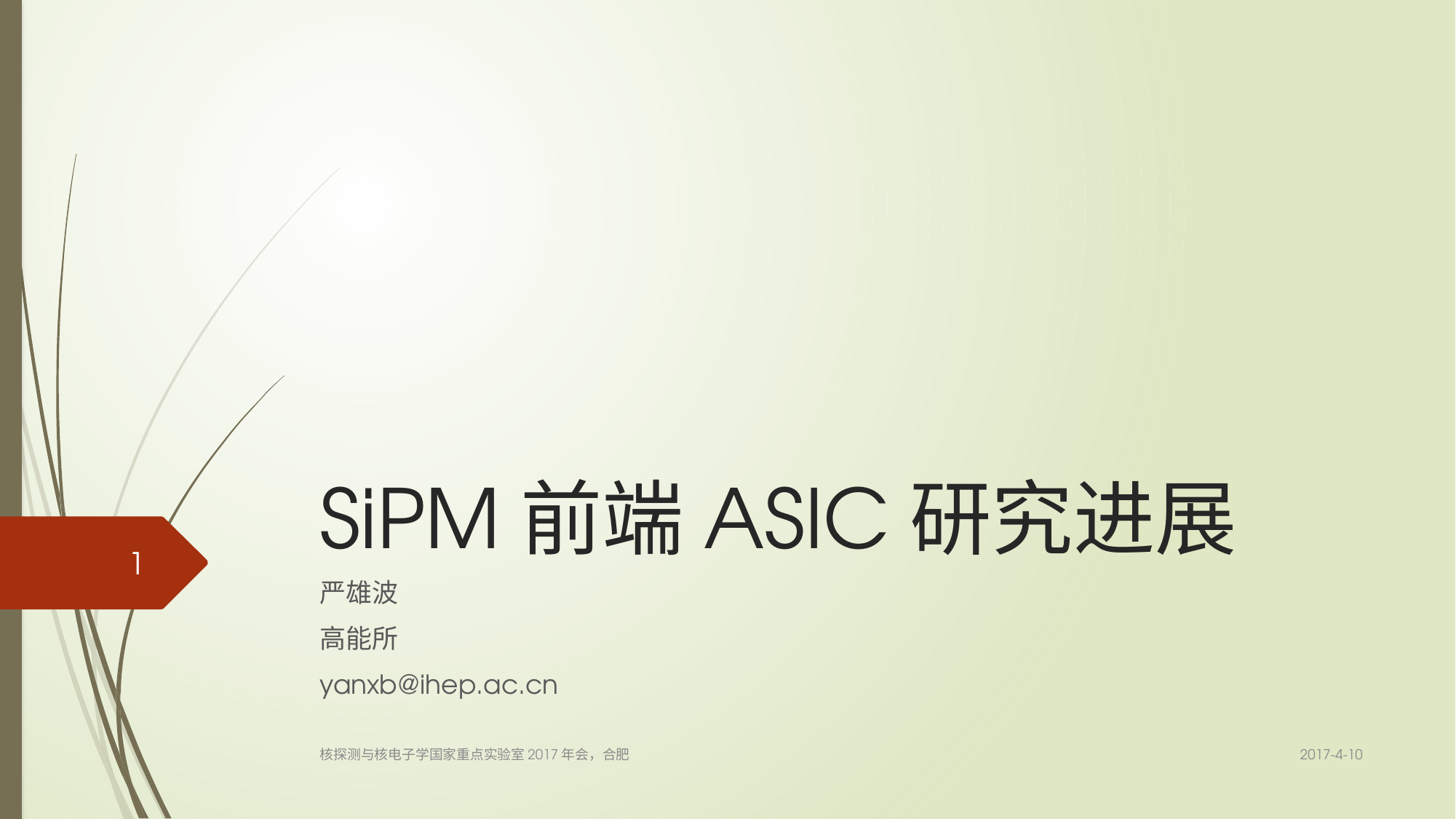

# SiPM前端ASIC研究进展
1
严雄波
高能所
yanxb@ihep.ac.cn
2017-4-10
核探测与核电子学国家重点实验室2017年会，合肥